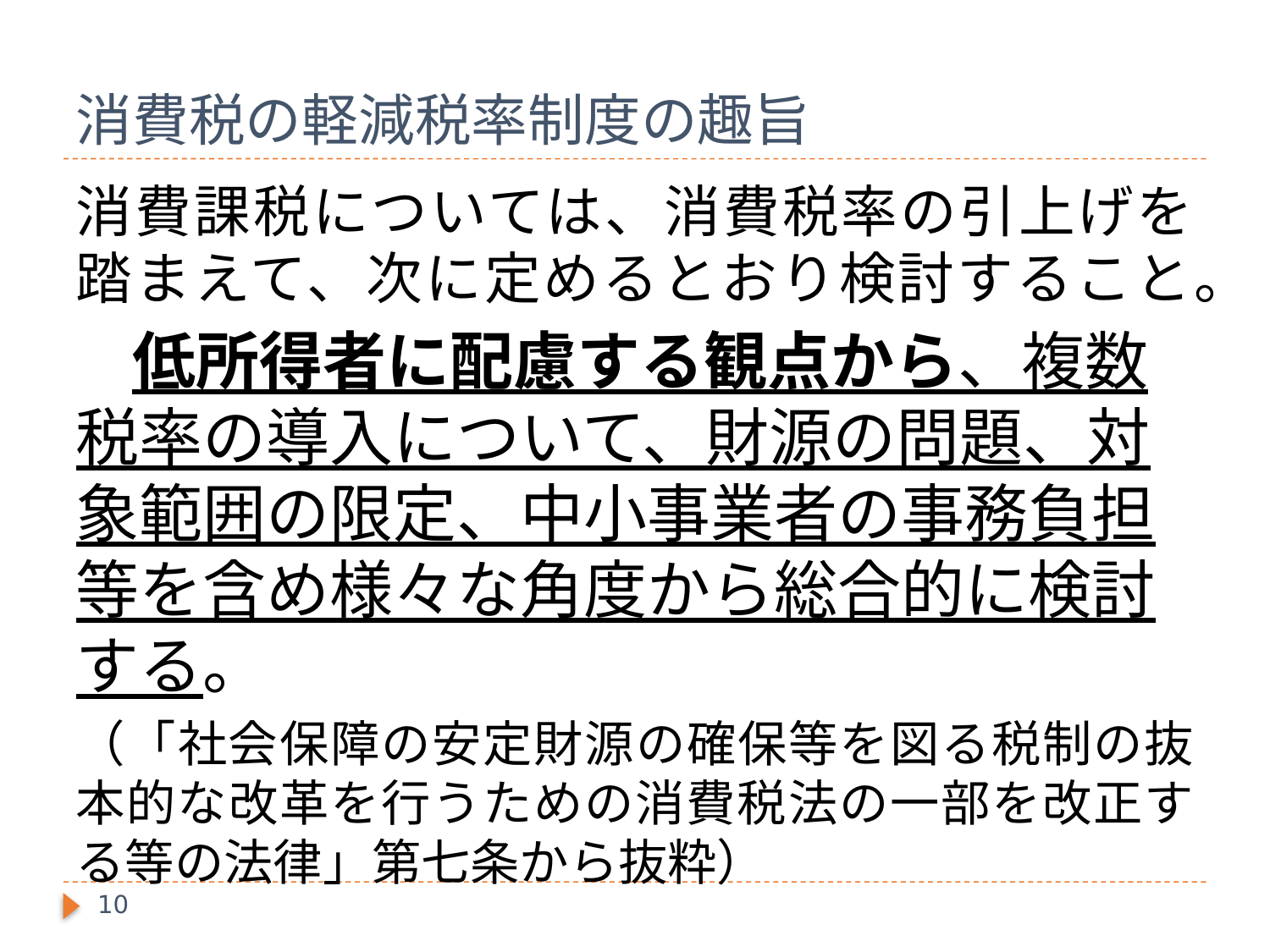

# 消費税の軽減税率制度の趣旨
消費課税については、消費税率の引上げを踏まえて、次に定めるとおり検討すること。
　低所得者に配慮する観点から、複数税率の導入について、財源の問題、対象範囲の限定、中小事業者の事務負担等を含め様々な角度から総合的に検討する。
（「社会保障の安定財源の確保等を図る税制の抜本的な改革を行うための消費税法の一部を改正する等の法律」第七条から抜粋）

10